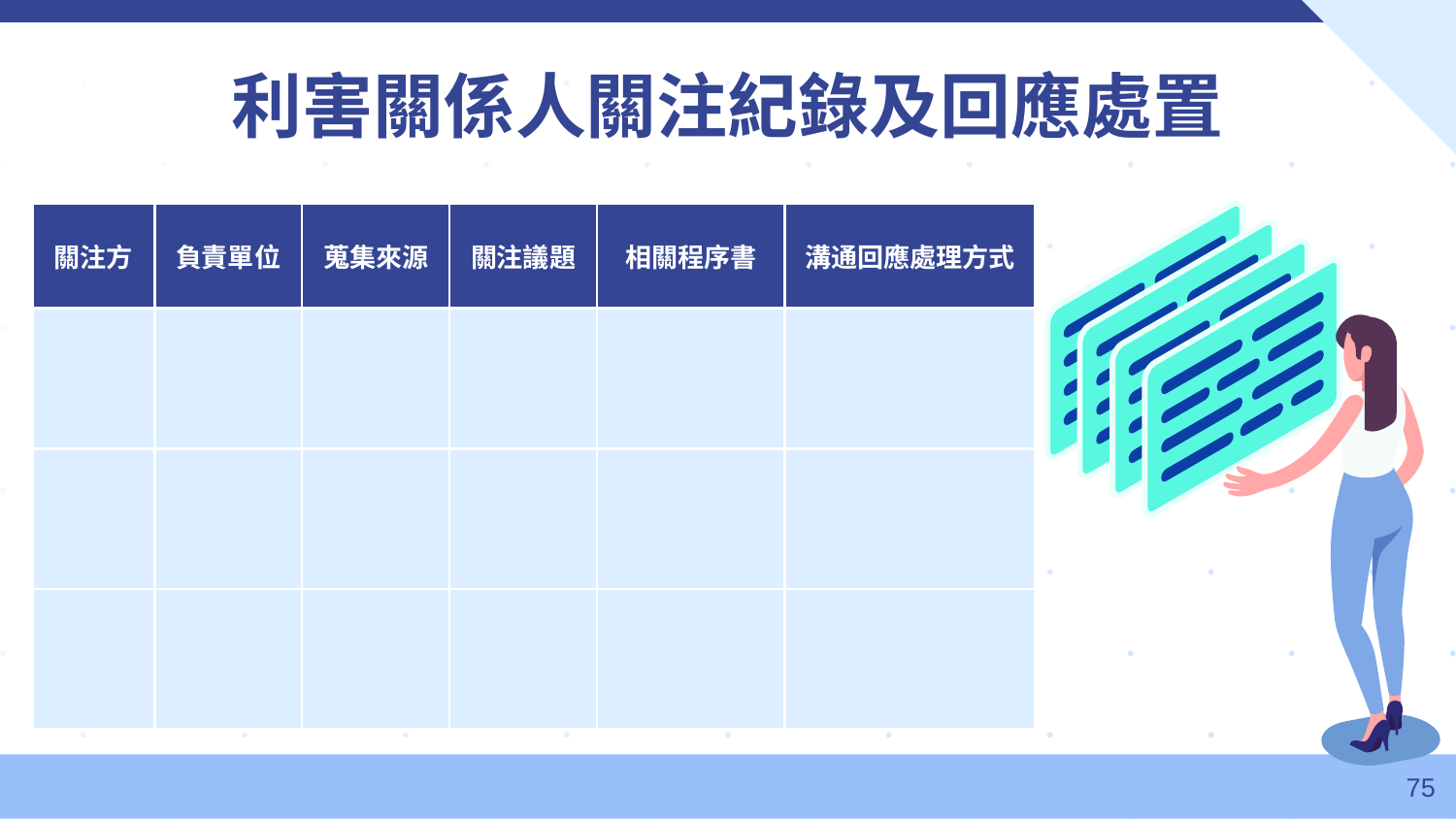

利害關係人關注紀錄及回應處置

| 關注方 | 負責單位 | 蒐集來源 | 關注議題 | 相關程序書 | 溝通回應處理方式 |
| --- | --- | --- | --- | --- | --- |
|  |  |  |  |  |  |
|  |  |  |  |  |  |
|  |  |  |  |  |  |
75